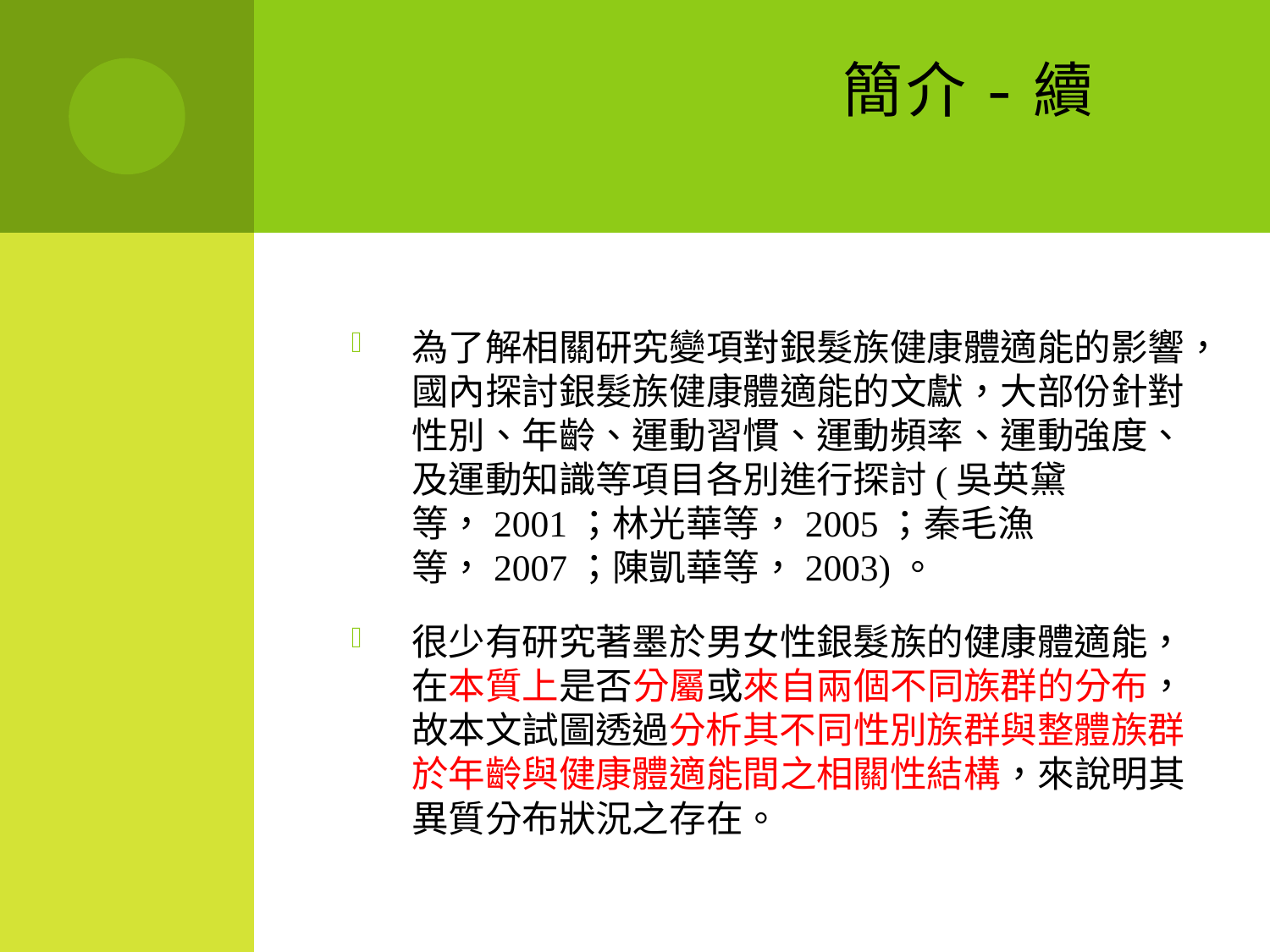

# 簡介-續
為了解相關研究變項對銀髮族健康體適能的影響，國內探討銀髮族健康體適能的文獻，大部份針對性別、年齡、運動習慣、運動頻率、運動強度、及運動知識等項目各別進行探討(吳英黛等，2001；林光華等，2005；秦毛漁等，2007；陳凱華等，2003)。
很少有研究著墨於男女性銀髮族的健康體適能，在本質上是否分屬或來自兩個不同族群的分布，故本文試圖透過分析其不同性別族群與整體族群於年齡與健康體適能間之相關性結構，來說明其異質分布狀況之存在。